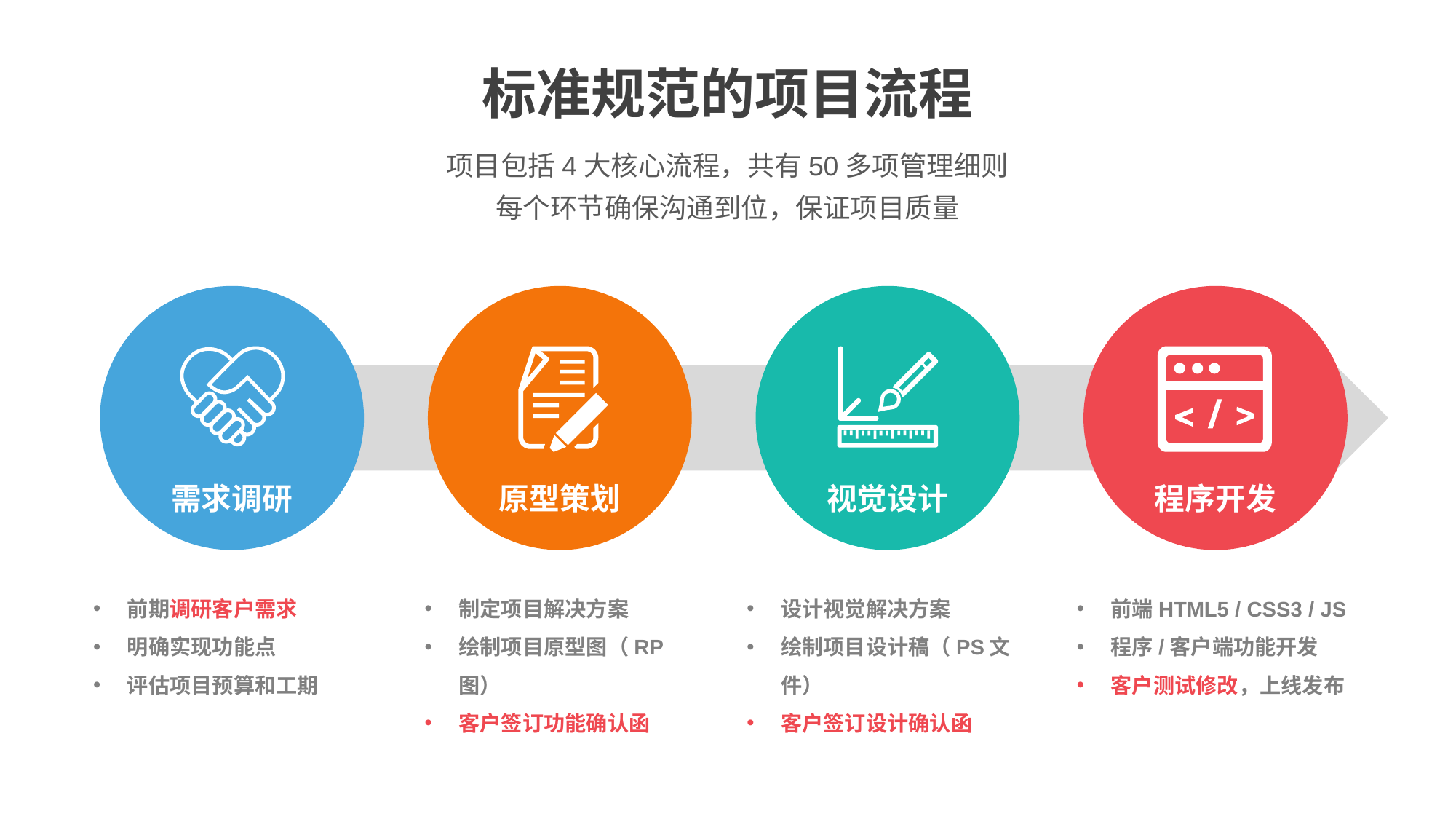

标准规范的项目流程
项目包括4大核心流程，共有50多项管理细则
每个环节确保沟通到位，保证项目质量

需求调研

原型策划

视觉设计

程序开发

前端HTML5 / CSS3 / JS
程序/客户端功能开发
客户测试修改，上线发布
设计视觉解决方案
绘制项目设计稿（PS文件）
客户签订设计确认函
前期调研客户需求
明确实现功能点
评估项目预算和工期
制定项目解决方案
绘制项目原型图（RP图）
客户签订功能确认函